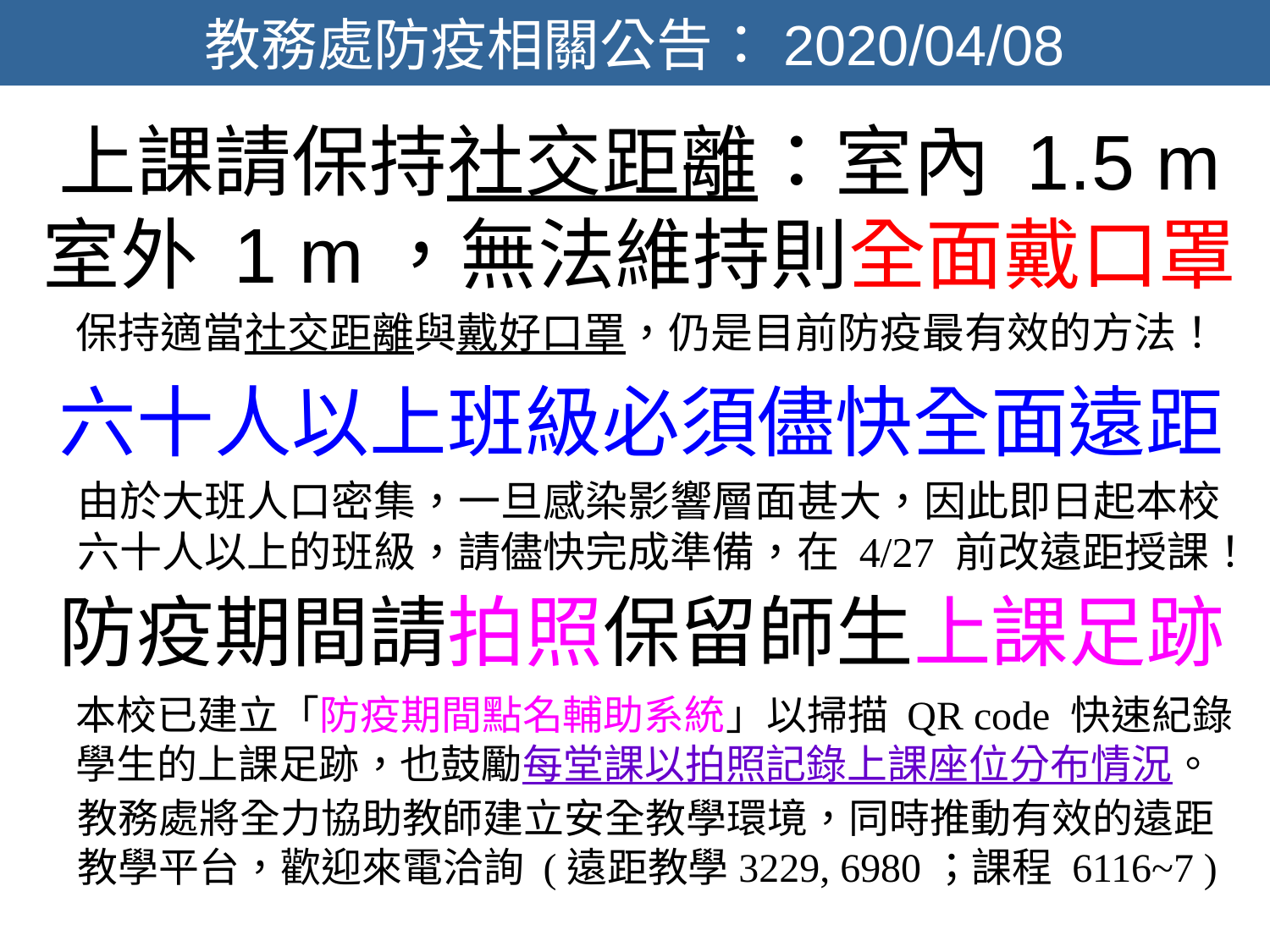

教務處防疫相關公告：2020/04/08
上課請保持社交距離：室內 1.5 m
室外 1 m，無法維持則全面戴口罩
保持適當社交距離與戴好口罩，仍是目前防疫最有效的方法！
六十人以上班級必須儘快全面遠距
由於大班人口密集，一旦感染影響層面甚大，因此即日起本校六十人以上的班級，請儘快完成準備，在 4/27 前改遠距授課！
防疫期間請拍照保留師生上課足跡
本校已建立「防疫期間點名輔助系統」以掃描 QR code 快速紀錄學生的上課足跡，也鼓勵每堂課以拍照記錄上課座位分布情況。
教務處將全力協助教師建立安全教學環境，同時推動有效的遠距教學平台，歡迎來電洽詢 (遠距教學3229, 6980；課程 6116~7 )